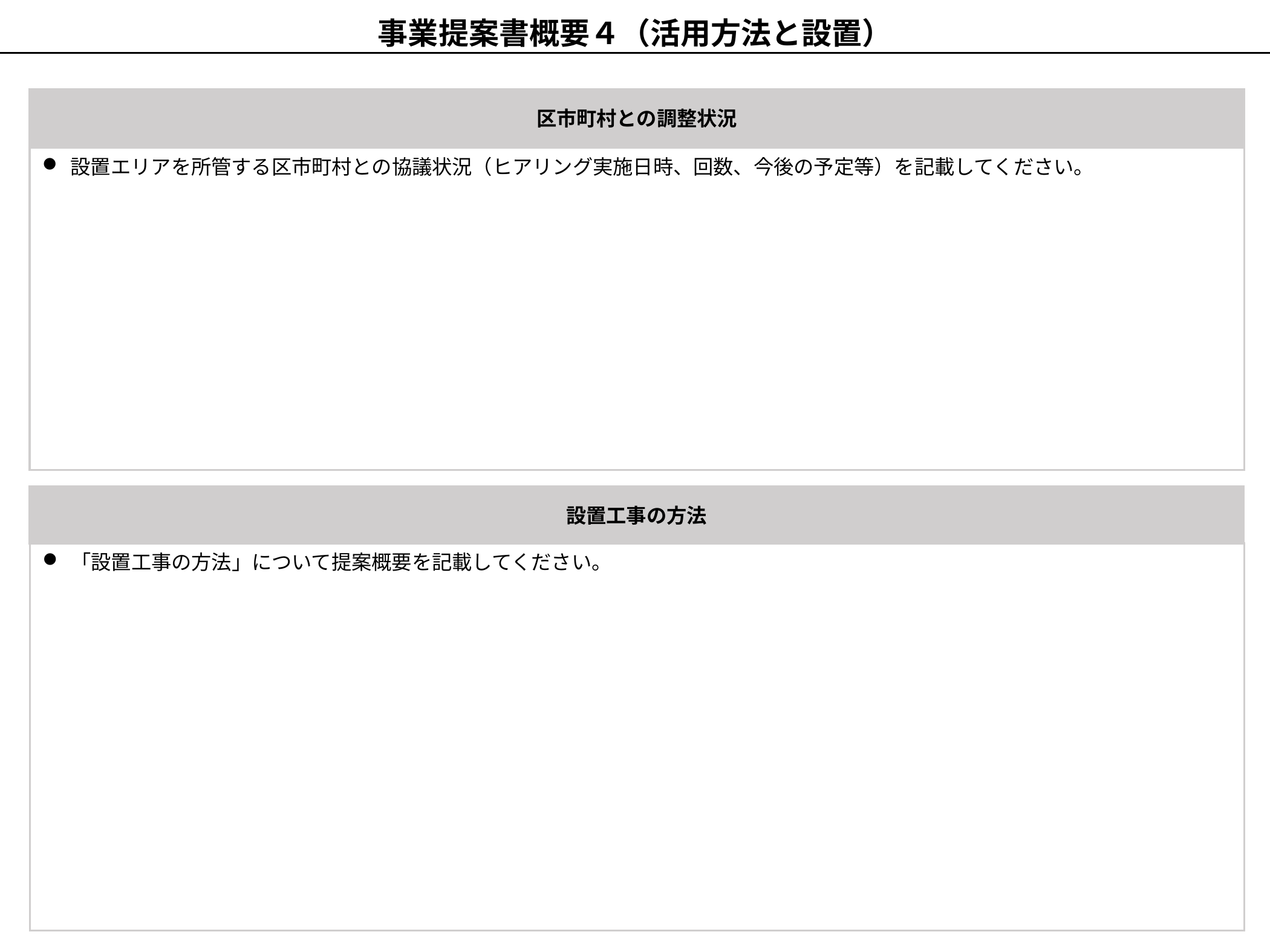

事業提案書概要４（活用方法と設置）
区市町村との調整状況
設置エリアを所管する区市町村との協議状況（ヒアリング実施日時、回数、今後の予定等）を記載してください。

設置工事の方法
「設置工事の方法」について提案概要を記載してください。